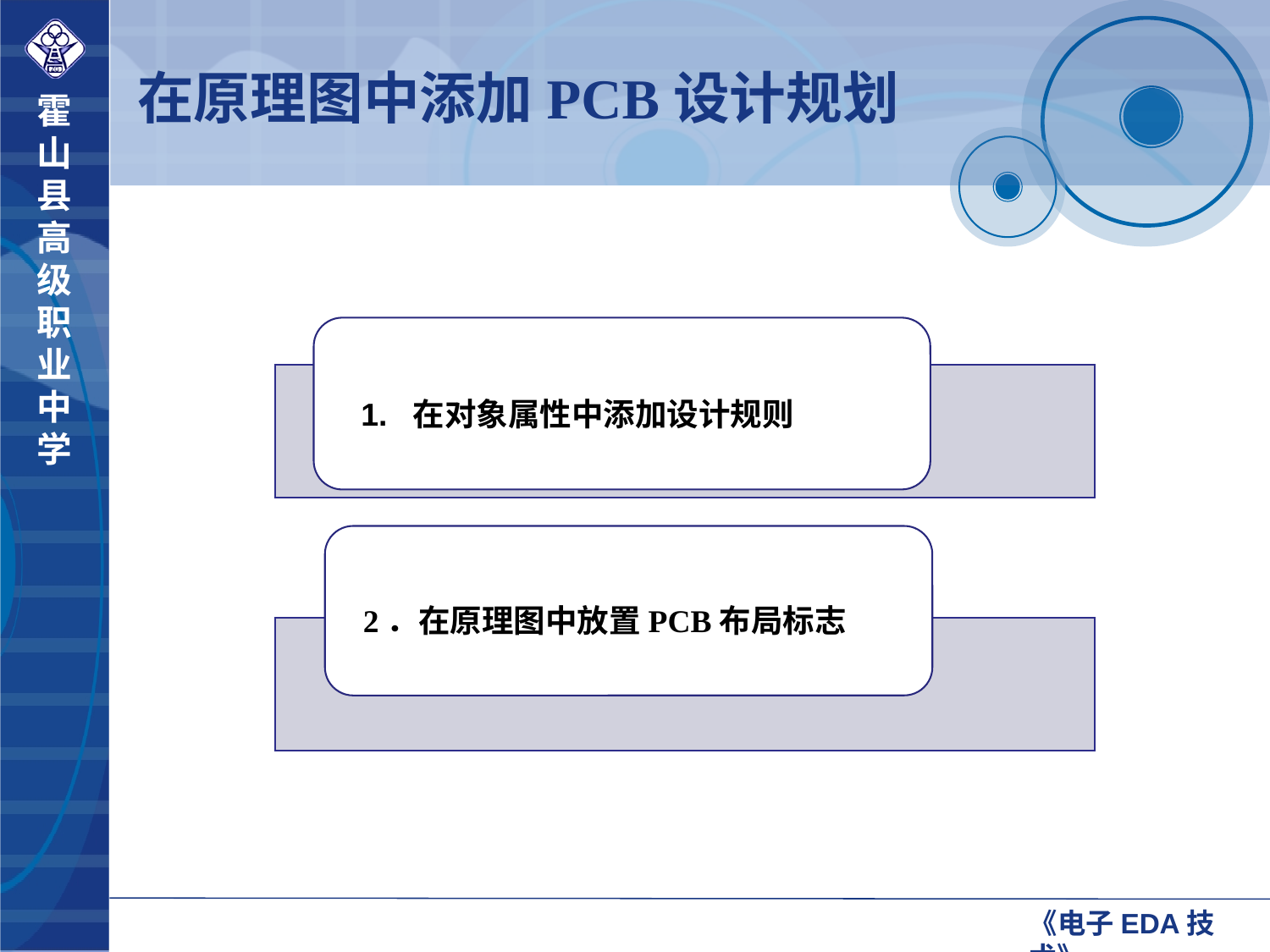

# 在原理图中添加PCB设计规划
 1.  在对象属性中添加设计规则
2．在原理图中放置PCB布局标志